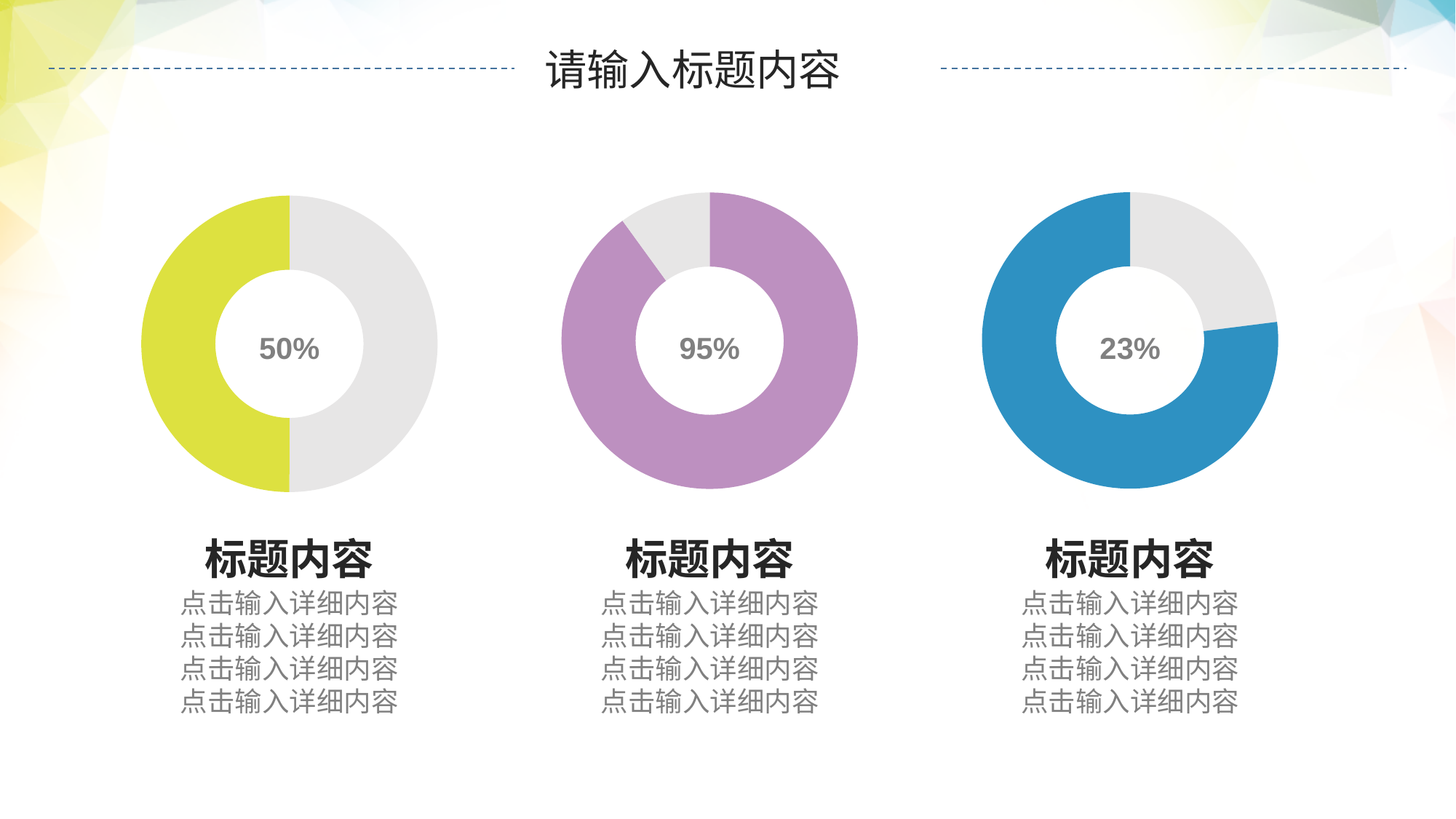

请输入标题内容

### Chart

| Category | SALE |
|---|---|
| A | 23.0 |
|  | None |
| B | 77.0 |
23%

### Chart

| Category | SALE |
|---|---|
| A | 9.0 |
|  | None |
| B | 1.0 |
95%

### Chart

| Category | SALE |
|---|---|
| A | 5.0 |
|  | None |
| B | 5.0 |
50%
标题内容
点击输入详细内容点击输入详细内容
点击输入详细内容
点击输入详细内容
标题内容
点击输入详细内容点击输入详细内容
点击输入详细内容
点击输入详细内容
标题内容
点击输入详细内容点击输入详细内容
点击输入详细内容
点击输入详细内容